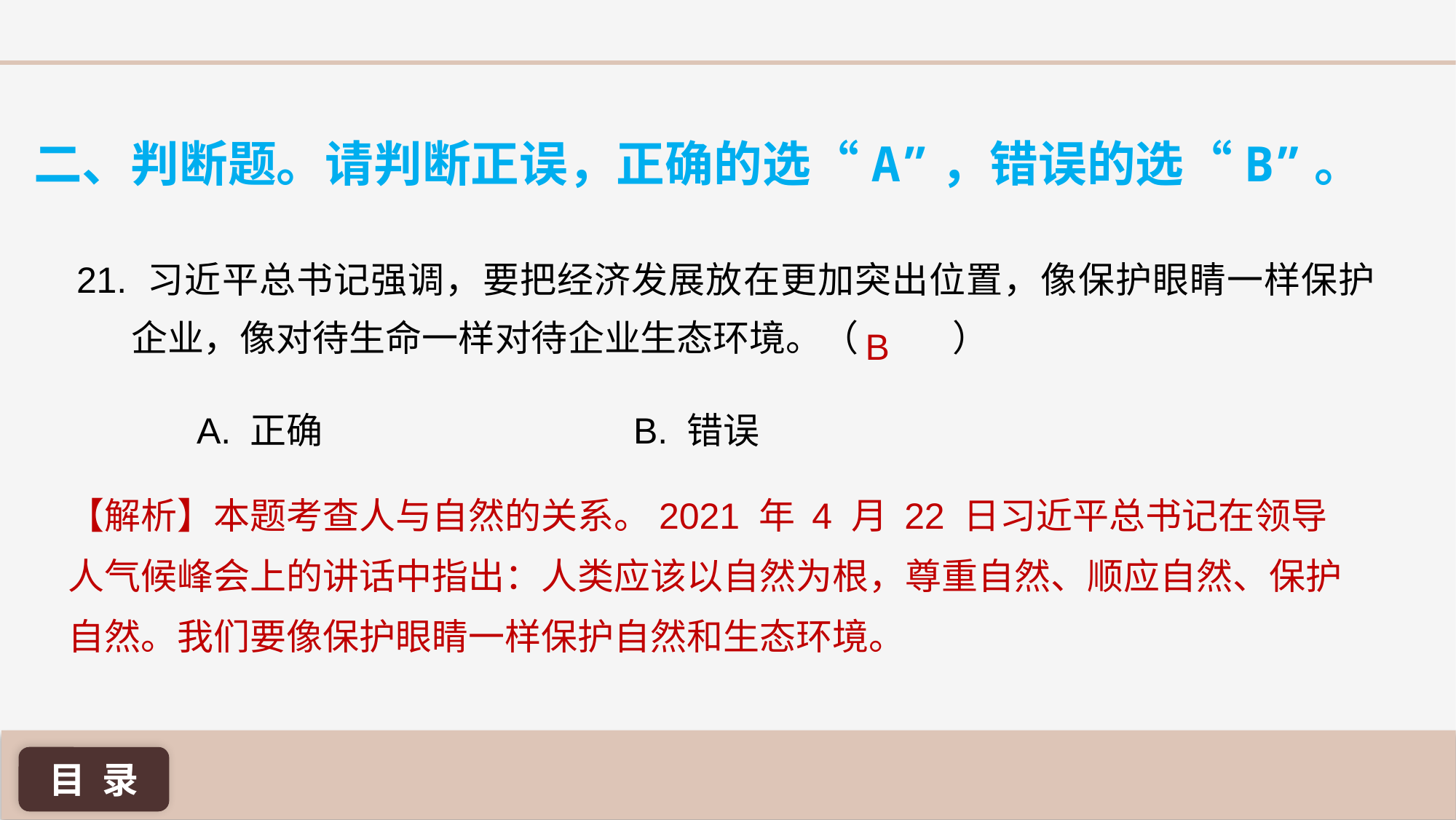

二、判断题。请判断正误，正确的选“A”，错误的选“B”。
21. 习近平总书记强调，要把经济发展放在更加突出位置，像保护眼睛一样保护企业，像对待生命一样对待企业生态环境。（	       ）
B
A. 正确 			B. 错误
【解析】本题考查人与自然的关系。2021 年 4 月 22 日习近平总书记在领导人气候峰会上的讲话中指出：人类应该以自然为根，尊重自然、顺应自然、保护自然。我们要像保护眼睛一样保护自然和生态环境。